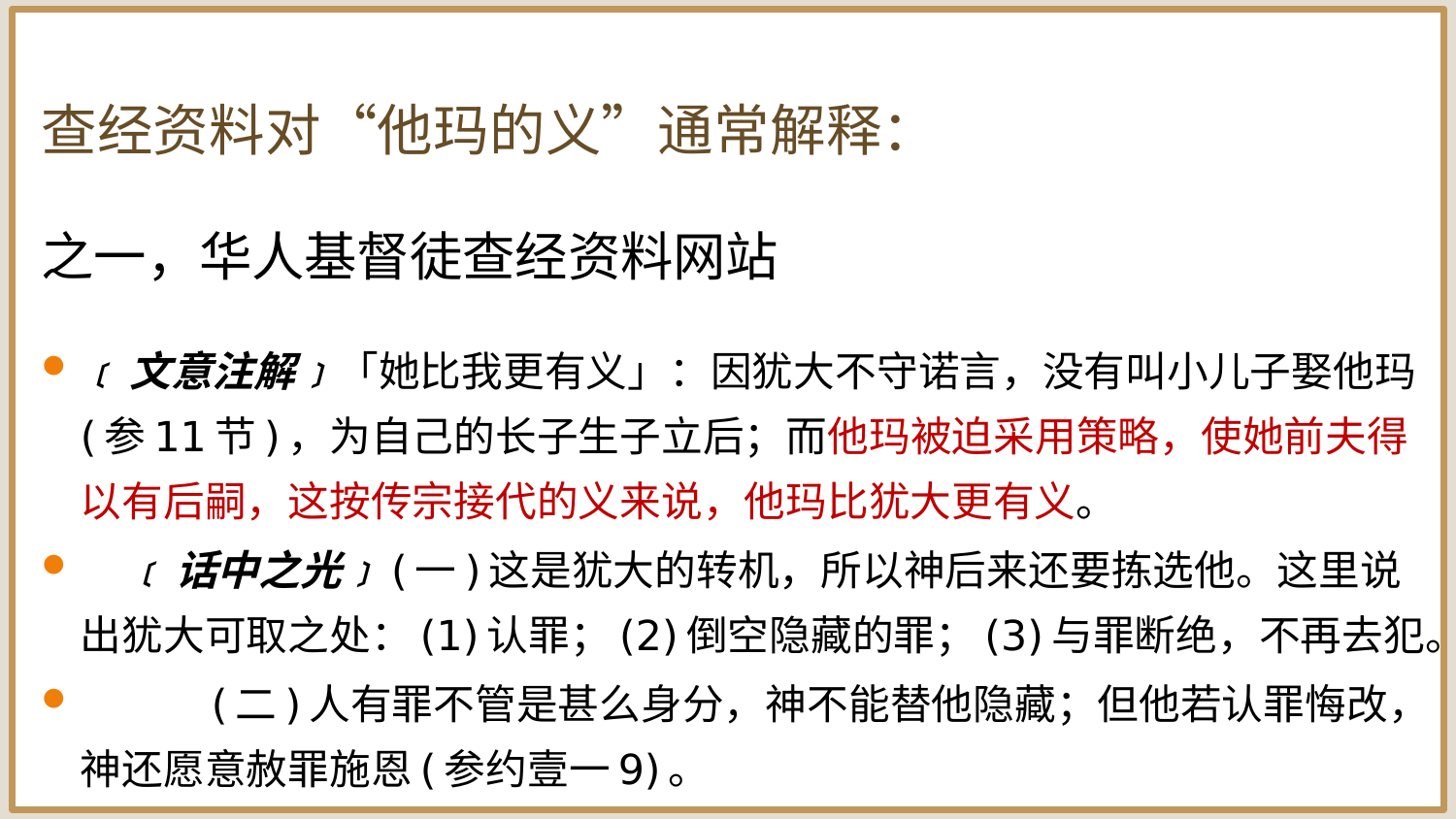

查经资料对“他玛的义”通常解释：

之一，华人基督徒查经资料网站

﹝文意注解﹞「她比我更有义」：因犹大不守诺言，没有叫小儿子娶他玛(参11节)，为自己的长子生子立后；而他玛被迫采用策略，使她前夫得以有后嗣，这按传宗接代的义来说，他玛比犹大更有义。
     ﹝话中之光﹞(一)这是犹大的转机，所以神后来还要拣选他。这里说出犹大可取之处：(1)认罪；(2)倒空隐藏的罪；(3)与罪断绝，不再去犯。
          (二)人有罪不管是甚么身分，神不能替他隐藏；但他若认罪悔改，神还愿意赦罪施恩(参约壹一9)。